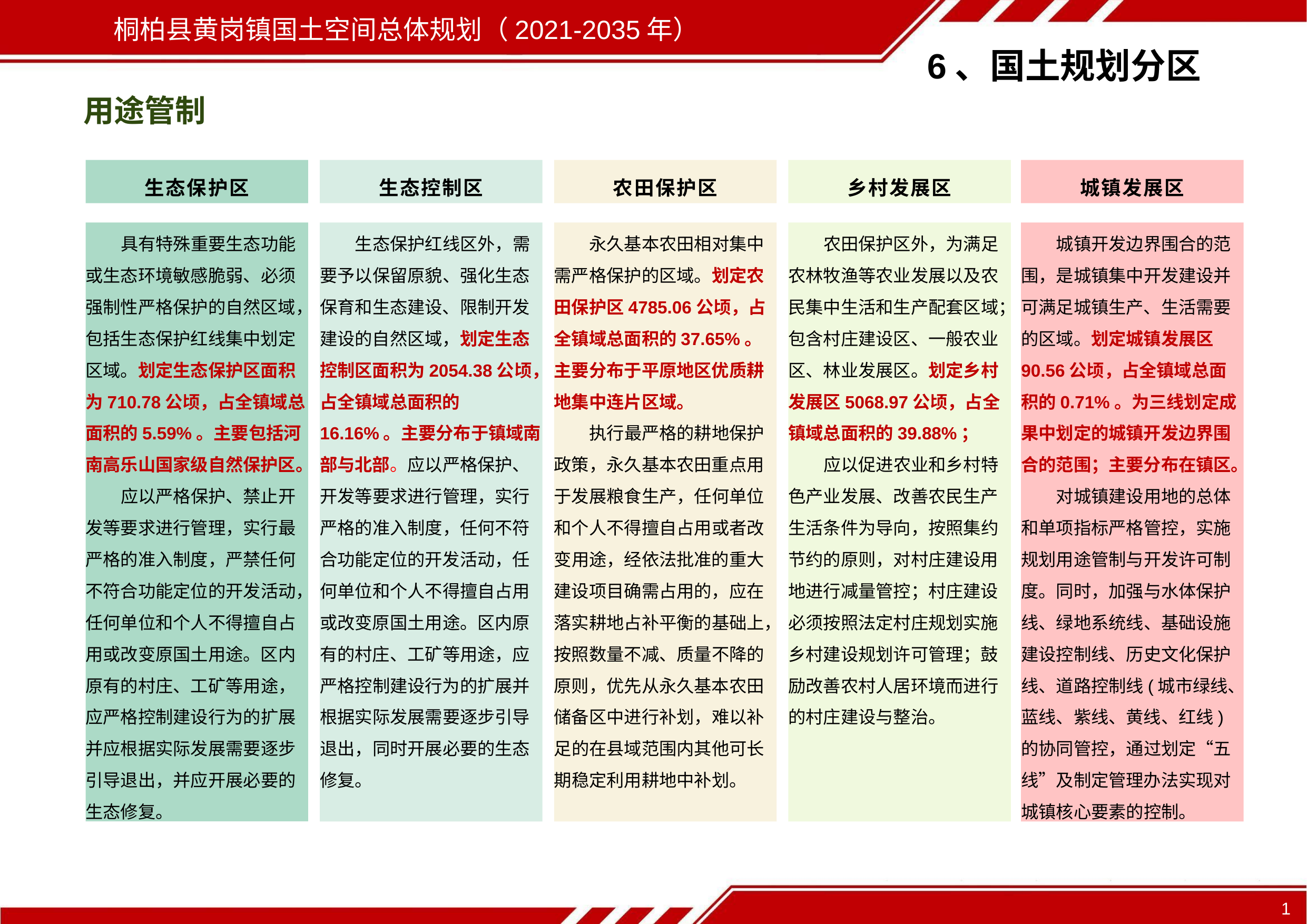

6、国土规划分区
用途管制
生态保护区
生态控制区
农田保护区
乡村发展区
城镇发展区
具有特殊重要生态功能或生态环境敏感脆弱、必须强制性严格保护的自然区域，包括生态保护红线集中划定区域。划定生态保护区面积为710.78公顷，占全镇域总面积的5.59%。主要包括河南高乐山国家级自然保护区。
应以严格保护、禁止开发等要求进行管理，实行最严格的准入制度，严禁任何不符合功能定位的开发活动，任何单位和个人不得擅自占用或改变原国土用途。区内原有的村庄、工矿等用途，应严格控制建设行为的扩展并应根据实际发展需要逐步引导退出，并应开展必要的生态修复。
生态保护红线区外，需要予以保留原貌、强化生态保育和生态建设、限制开发建设的自然区域，划定生态控制区面积为2054.38公顷，占全镇域总面积的16.16%。主要分布于镇域南部与北部。应以严格保护、开发等要求进行管理，实行严格的准入制度，任何不符合功能定位的开发活动，任何单位和个人不得擅自占用或改变原国土用途。区内原有的村庄、工矿等用途，应严格控制建设行为的扩展并根据实际发展需要逐步引导退出，同时开展必要的生态修复。
永久基本农田相对集中需严格保护的区域。划定农田保护区4785.06公顷，占全镇域总面积的37.65%。主要分布于平原地区优质耕地集中连片区域。
执行最严格的耕地保护政策，永久基本农田重点用于发展粮食生产，任何单位和个人不得擅自占用或者改变用途，经依法批准的重大建设项目确需占用的，应在落实耕地占补平衡的基础上，按照数量不减、质量不降的原则，优先从永久基本农田储备区中进行补划，难以补足的在县域范围内其他可长期稳定利用耕地中补划。
农田保护区外，为满足农林牧渔等农业发展以及农民集中生活和生产配套区域；包含村庄建设区、一般农业区、林业发展区。划定乡村发展区5068.97公顷，占全镇域总面积的39.88%；
应以促进农业和乡村特色产业发展、改善农民生产生活条件为导向，按照集约节约的原则，对村庄建设用地进行减量管控；村庄建设必须按照法定村庄规划实施乡村建设规划许可管理；鼓励改善农村人居环境而进行的村庄建设与整治。
城镇开发边界围合的范围，是城镇集中开发建设并可满足城镇生产、生活需要的区域。划定城镇发展区90.56公顷，占全镇域总面积的0.71%。为三线划定成果中划定的城镇开发边界围合的范围；主要分布在镇区。
对城镇建设用地的总体和单项指标严格管控，实施规划用途管制与开发许可制度。同时，加强与水体保护线、绿地系统线、基础设施建设控制线、历史文化保护线、道路控制线(城市绿线、蓝线、紫线、黄线、红线)的协同管控，通过划定“五线”及制定管理办法实现对城镇核心要素的控制。
14